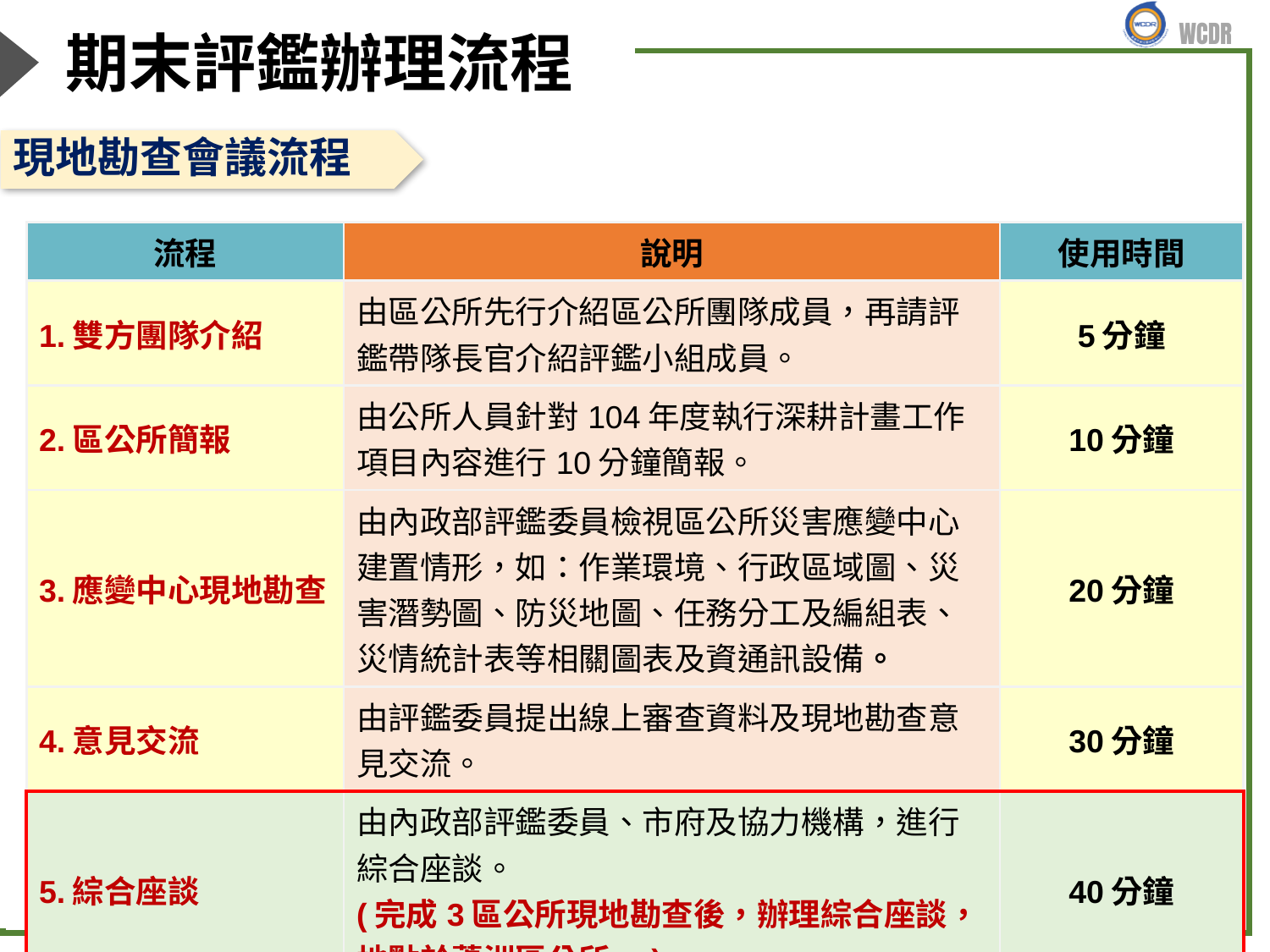

# 期末評鑑辦理流程
現地勘查會議流程
| 流程 | 說明 | 使用時間 |
| --- | --- | --- |
| 1.雙方團隊介紹 | 由區公所先行介紹區公所團隊成員，再請評鑑帶隊長官介紹評鑑小組成員。 | 5分鐘 |
| 2.區公所簡報 | 由公所人員針對104年度執行深耕計畫工作項目內容進行10分鐘簡報。 | 10分鐘 |
| 3.應變中心現地勘查 | 由內政部評鑑委員檢視區公所災害應變中心建置情形，如：作業環境、行政區域圖、災害潛勢圖、防災地圖、任務分工及編組表、災情統計表等相關圖表及資通訊設備。 | 20分鐘 |
| 4.意見交流 | 由評鑑委員提出線上審查資料及現地勘查意見交流。 | 30分鐘 |
| 5.綜合座談 | 由內政部評鑑委員、市府及協力機構，進行綜合座談。 (完成3區公所現地勘查後，辦理綜合座談，地點於蘆洲區公所。) | 40分鐘 |
31